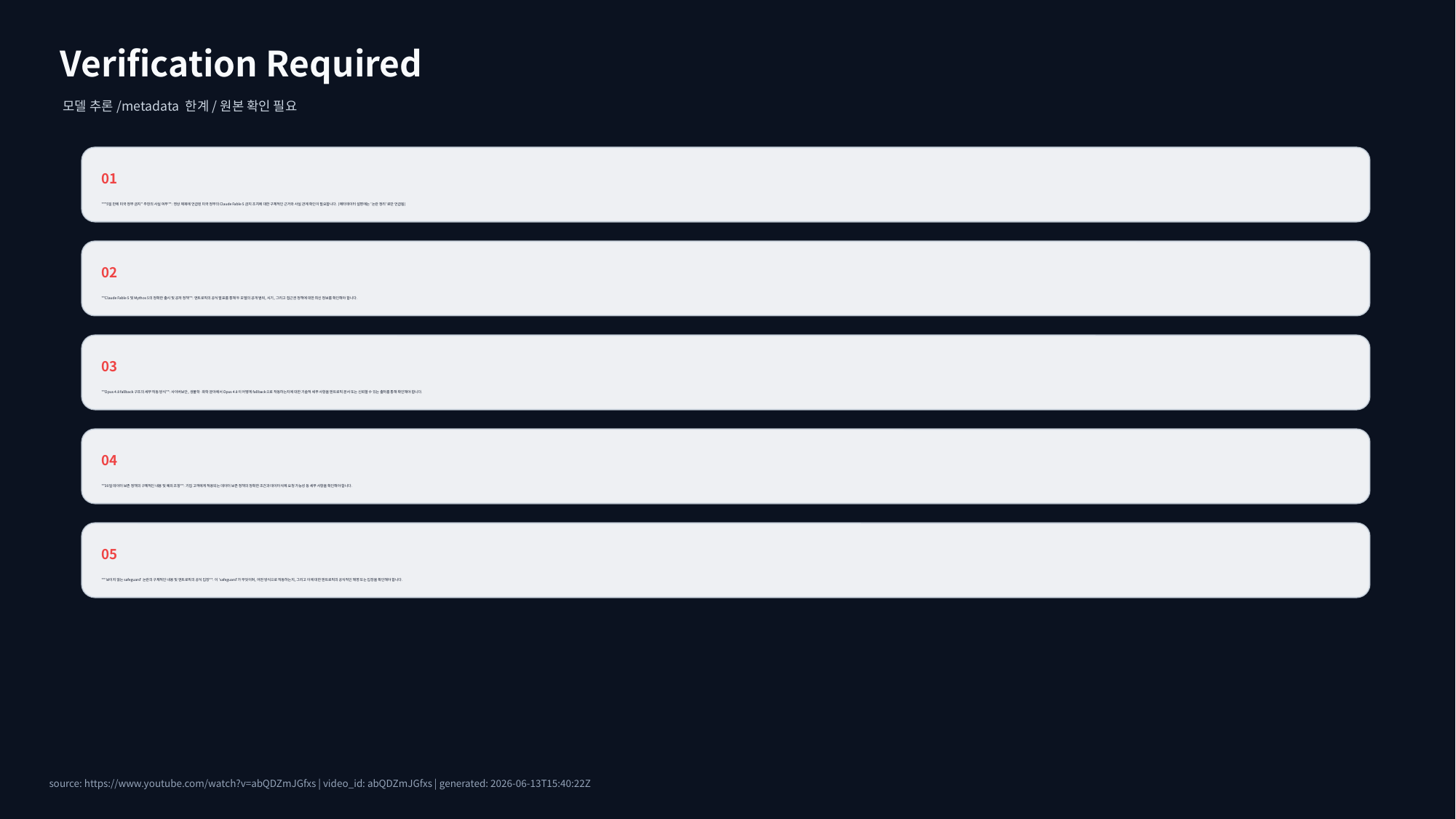

Verification Required
모델 추론/metadata 한계/원본 확인 필요

01
**"5일 만에 미국 정부 금지" 주장의 사실 여부**: 영상 제목에 언급된 미국 정부의 Claude Fable 5 금지 조치에 대한 구체적인 근거와 사실 관계 확인이 필요합니다. (메타데이터 설명에는 '논란 정리'로만 언급됨)

02
**Claude Fable 5 및 Mythos 5의 정확한 출시 및 공개 정책**: 앤트로픽의 공식 발표를 통해 두 모델의 공개 범위, 시기, 그리고 접근권 정책에 대한 최신 정보를 확인해야 합니다.

03
**Opus 4.8 fallback 구조의 세부 작동 방식**: 사이버보안, 생물학·화학 분야에서 Opus 4.8이 어떻게 fallback으로 작동하는지에 대한 기술적 세부 사항을 앤트로픽 문서 또는 신뢰할 수 있는 출처를 통해 확인해야 합니다.

04
**30일 데이터 보존 정책의 구체적인 내용 및 예외 조항**: 기업 고객에게 적용되는 데이터 보존 정책의 정확한 조건과 데이터 삭제 요청 가능성 등 세부 사항을 확인해야 합니다.

05
**'보이지 않는 safeguard' 논란의 구체적인 내용 및 앤트로픽의 공식 입장**: 이 'safeguard'가 무엇이며, 어떤 방식으로 작동하는지, 그리고 이에 대한 앤트로픽의 공식적인 해명 또는 입장을 확인해야 합니다.
source: https://www.youtube.com/watch?v=abQDZmJGfxs | video_id: abQDZmJGfxs | generated: 2026-06-13T15:40:22Z